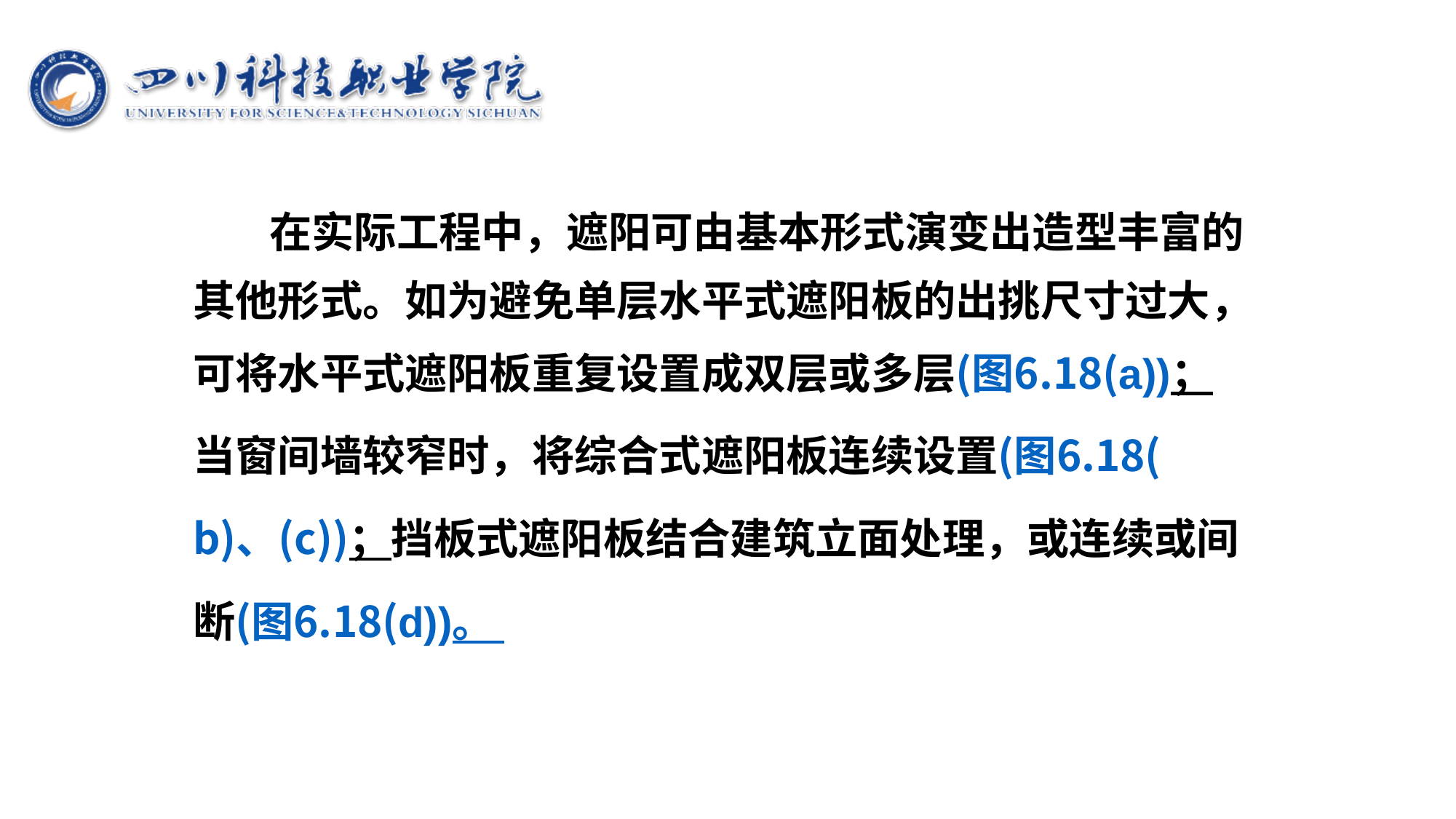

在实际工程中，遮阳可由基本形式演变出造型丰富的其他形式。如为避免单层水平式遮阳板的出挑尺寸过大，可将水平式遮阳板重复设置成双层或多层(图6.18(a))；当窗间墙较窄时，将综合式遮阳板连续设置(图6.18(b)、(c))；挡板式遮阳板结合建筑立面处理，或连续或间断(图6.18(d))。